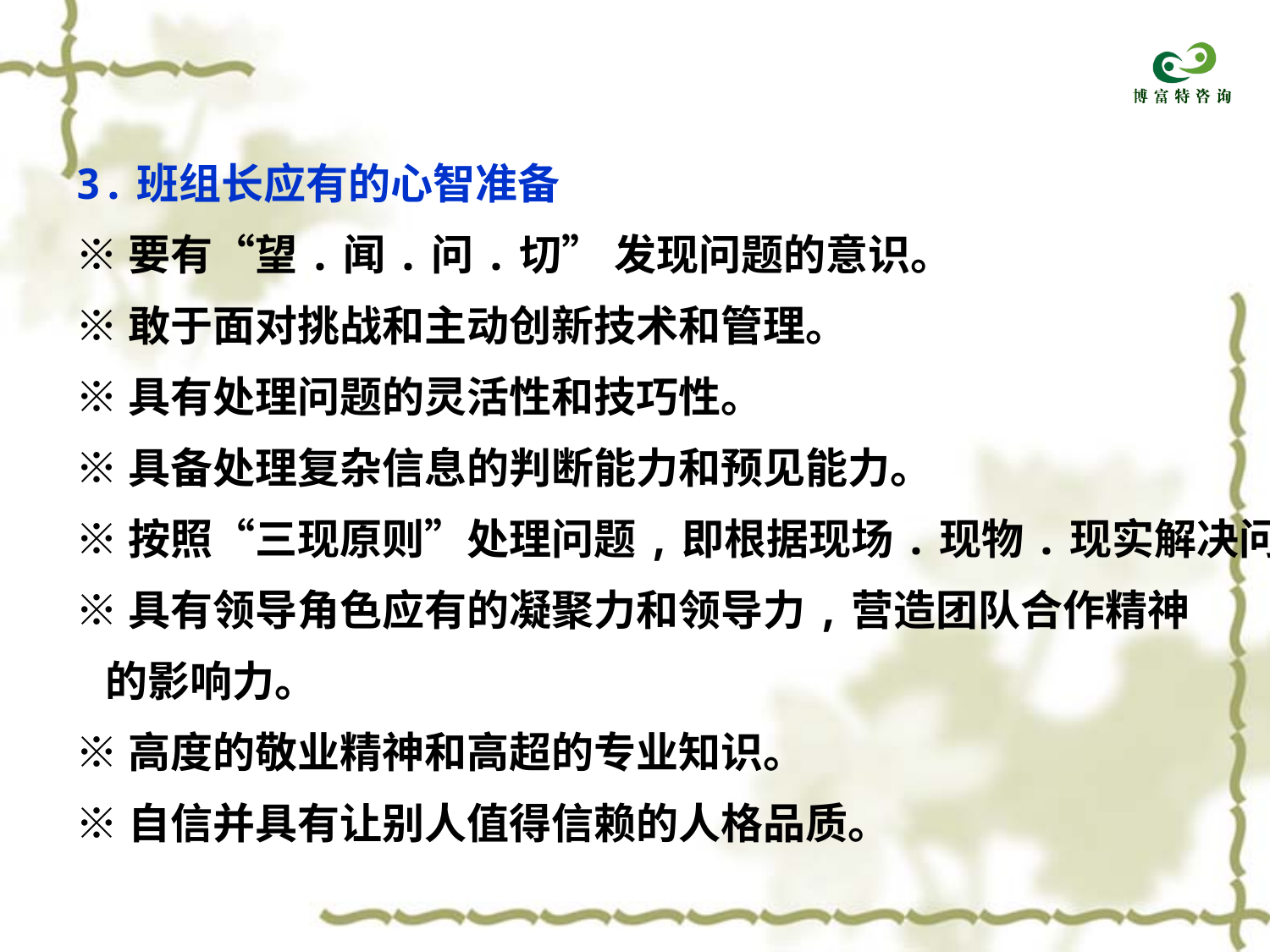

3.班组长应有的心智准备
※要有“望.闻.问.切” 发现问题的意识。
※敢于面对挑战和主动创新技术和管理。
※具有处理问题的灵活性和技巧性。
※具备处理复杂信息的判断能力和预见能力。
※按照“三现原则”处理问题,即根据现场.现物.现实解决问题。
※具有领导角色应有的凝聚力和领导力,营造团队合作精神
  的影响力。
※高度的敬业精神和高超的专业知识。
※自信并具有让别人值得信赖的人格品质。